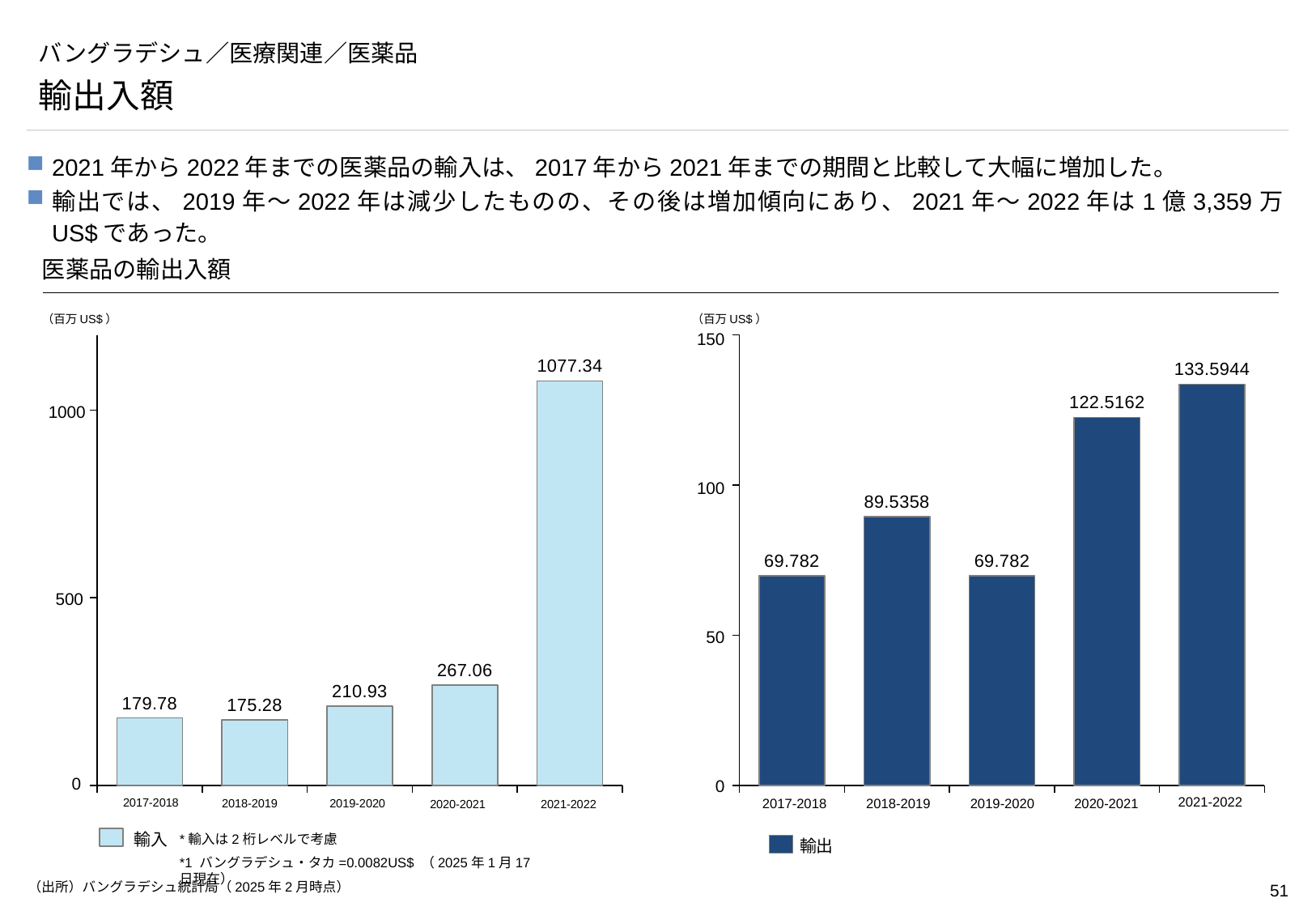

# バングラデシュ／医療関連／医薬品
輸出入額
2021年から2022年までの医薬品の輸入は、2017年から2021年までの期間と比較して大幅に増加した。
輸出では、2019年～2022年は減少したものの、その後は増加傾向にあり、2021年～2022年は1億3,359万US$であった。
医薬品の輸出入額
（百万US$）
（百万US$）

### Chart

| Category |  |
|---|---|

### Chart

| Category |  |
|---|---|
150
1000
100
500
50
0
0
2021-2022
2017-2018
2017-2018
2018-2019
2019-2020
2020-2021
2018-2019
2019-2020
2020-2021
2021-2022

*輸入は2桁レベルで考慮
輸入

輸出
*1 バングラデシュ・タカ=0.0082US$ （2025年1月17日現在）
（出所）バングラデシュ統計局（2025年2月時点）